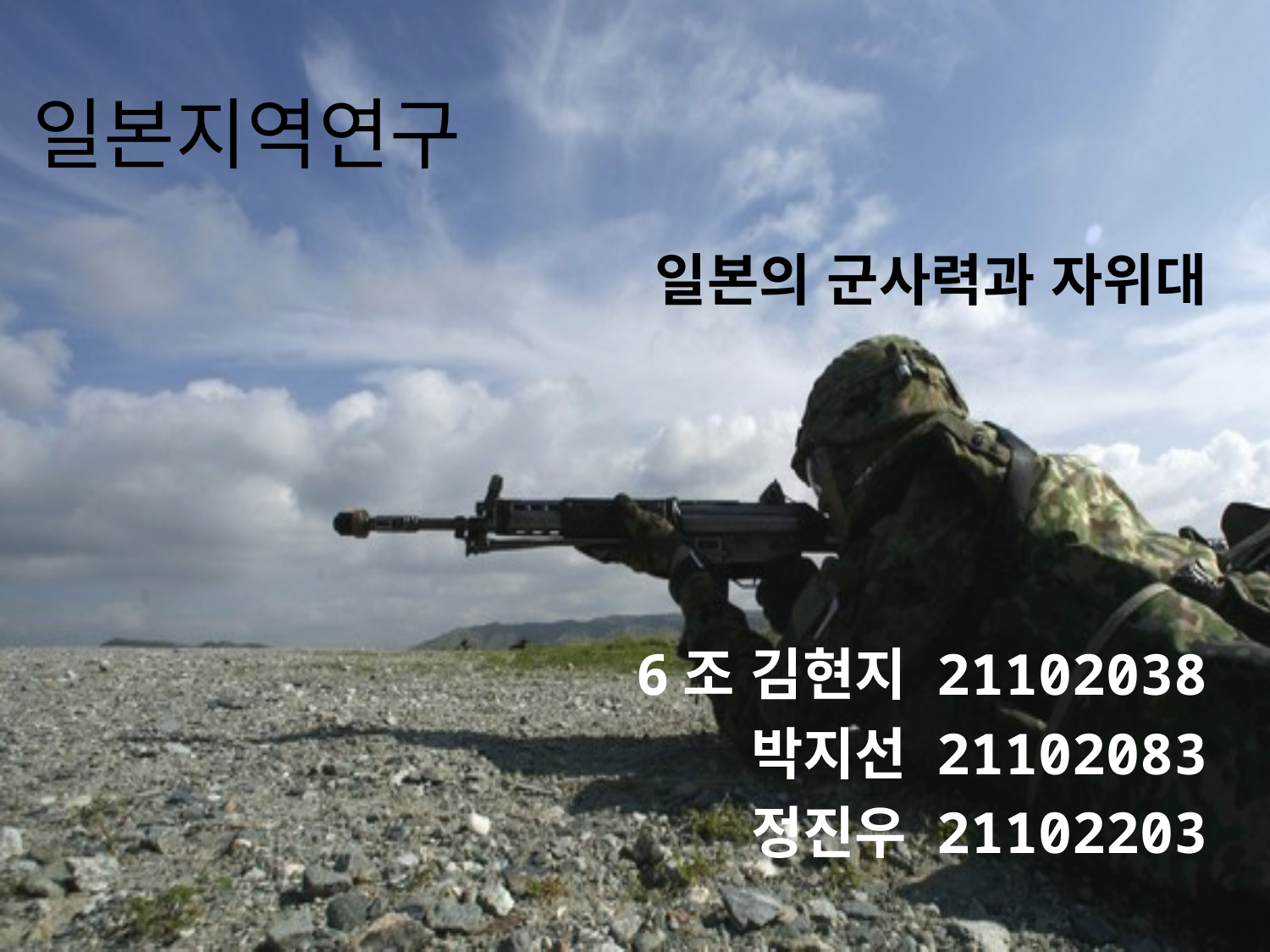

# 일본지역연구
일본의 군사력과 자위대

6조 김현지 21102038
  박지선 21102083
정진우 21102203